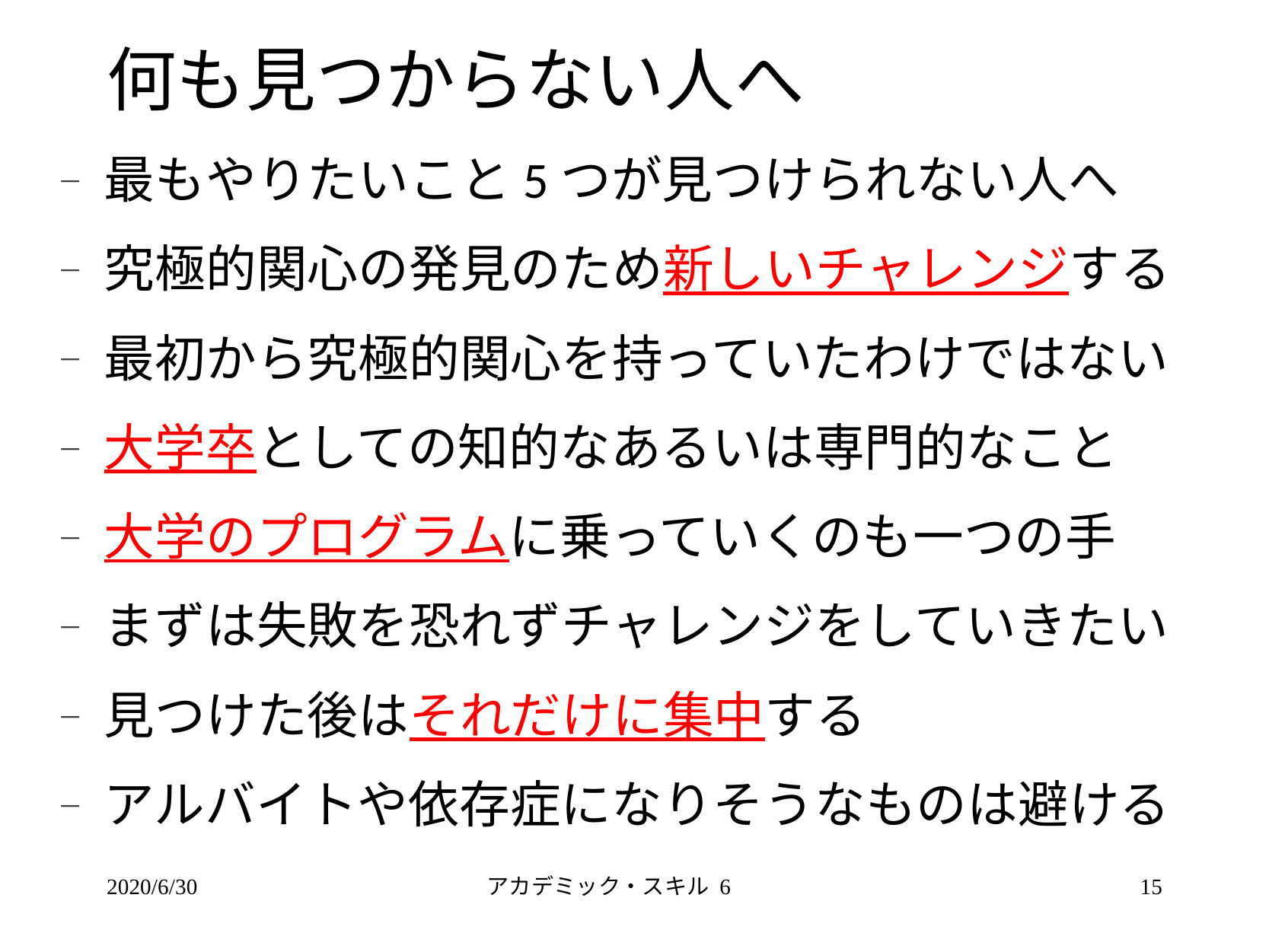

# 何も見つからない人へ
最もやりたいこと5つが見つけられない人へ
究極的関心の発見のため新しいチャレンジする
最初から究極的関心を持っていたわけではない
大学卒としての知的なあるいは専門的なこと
大学のプログラムに乗っていくのも一つの手
まずは失敗を恐れずチャレンジをしていきたい
見つけた後はそれだけに集中する
アルバイトや依存症になりそうなものは避ける
2020/6/30
アカデミック・スキル 6
15